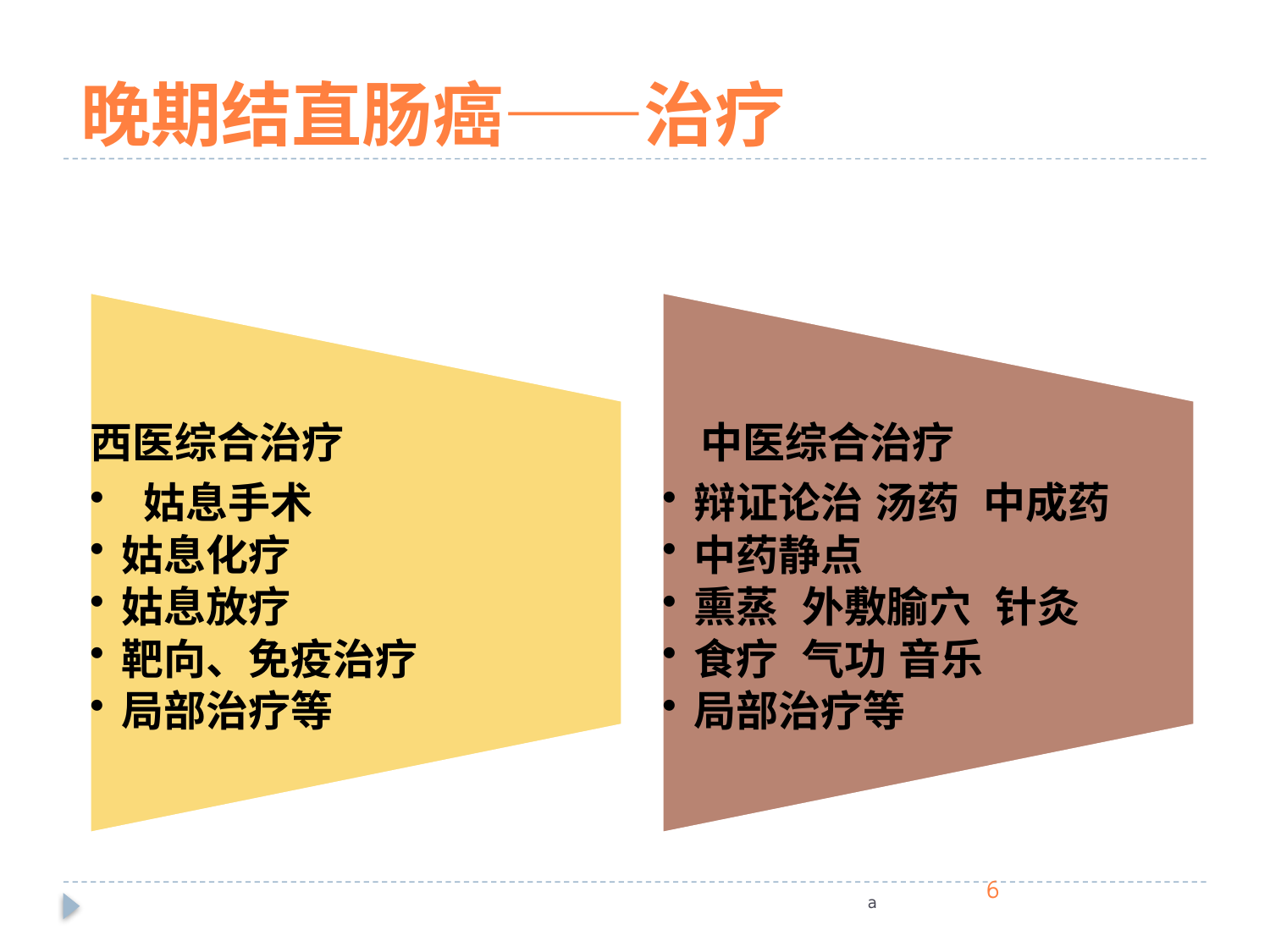

# 晚期结直肠癌——治疗
西医综合治疗
 姑息手术
姑息化疗
姑息放疗
靶向、免疫治疗
局部治疗等
   中医综合治疗
辩证论治 汤药  中成药
中药静点
熏蒸  外敷腧穴  针灸
食疗  气功 音乐
局部治疗等
6
a